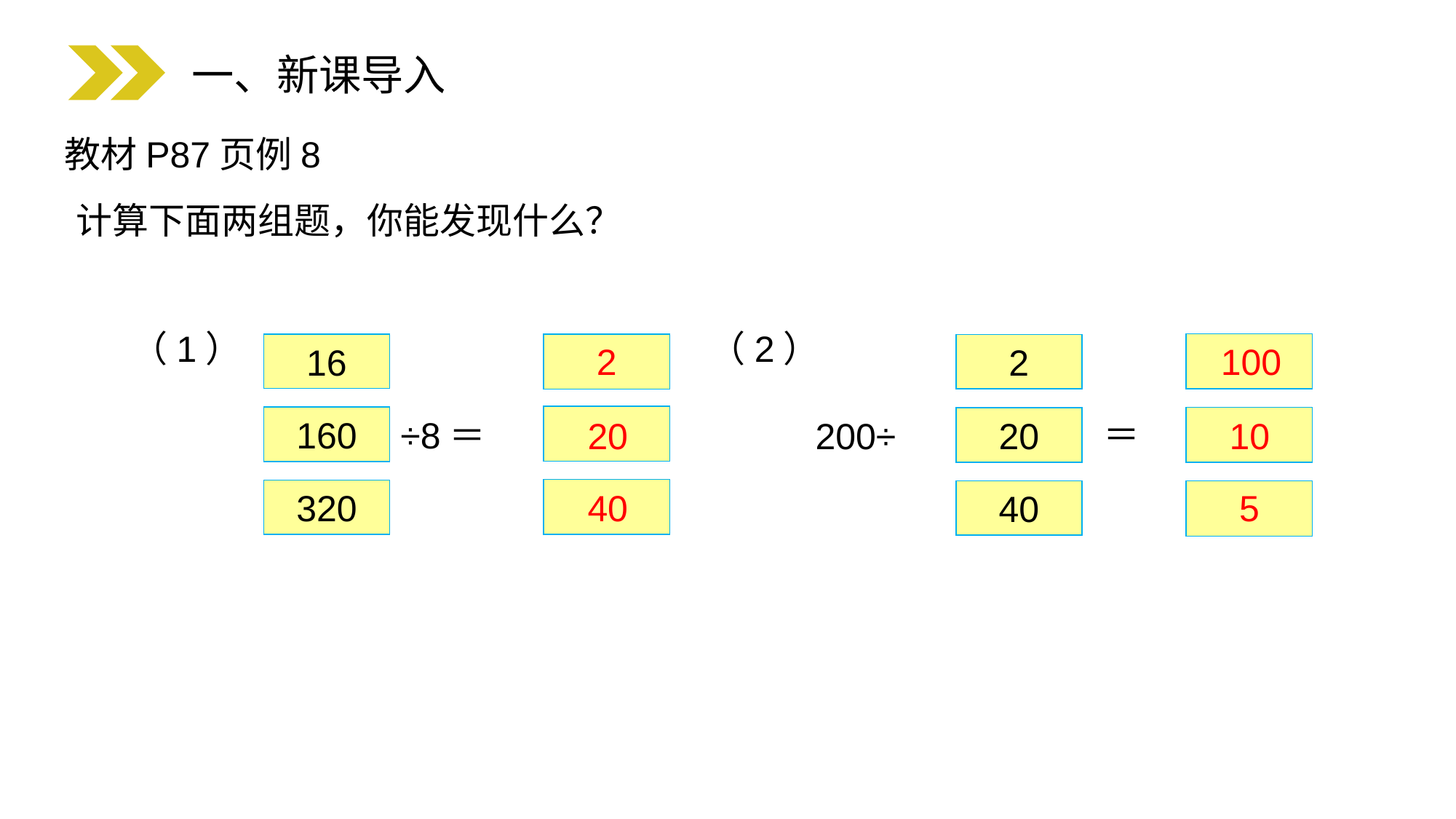

一、新课导入
教材P87页例8
计算下面两组题，你能发现什么？
（1）
（2）
100
2

2
＝

200÷
20
40

16

160
÷8＝

320
20
10
40
5